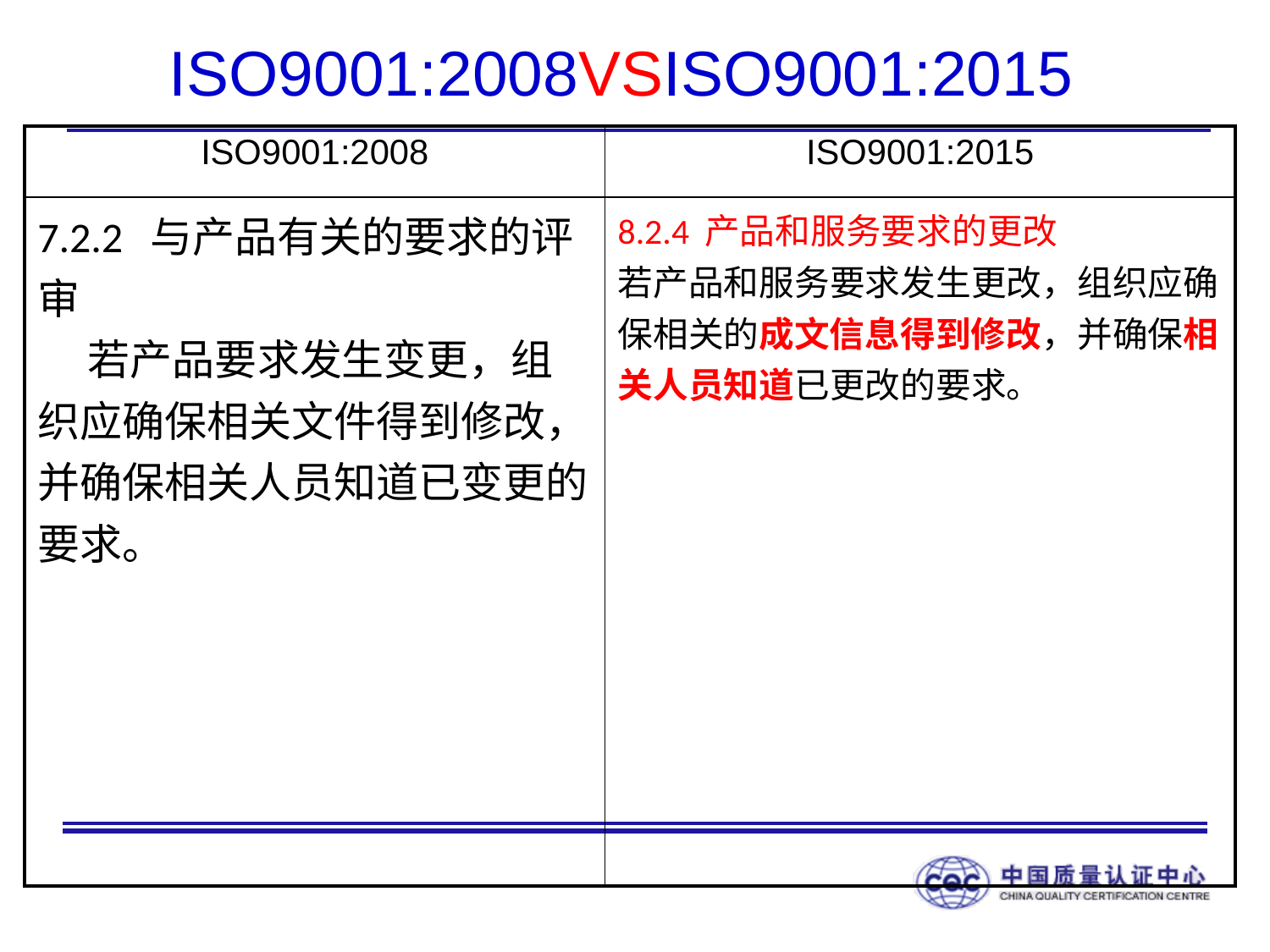

# ISO9001:2008VSISO9001:2015
| ISO9001:2008 | ISO9001:2015 |
| --- | --- |
| 7.2.2 与产品有关的要求的评审 若产品要求发生变更，组织应确保相关文件得到修改，并确保相关人员知道已变更的要求。 | 8.2.4 产品和服务要求的更改 若产品和服务要求发生更改，组织应确保相关的成文信息得到修改，并确保相关人员知道已更改的要求。 |
172